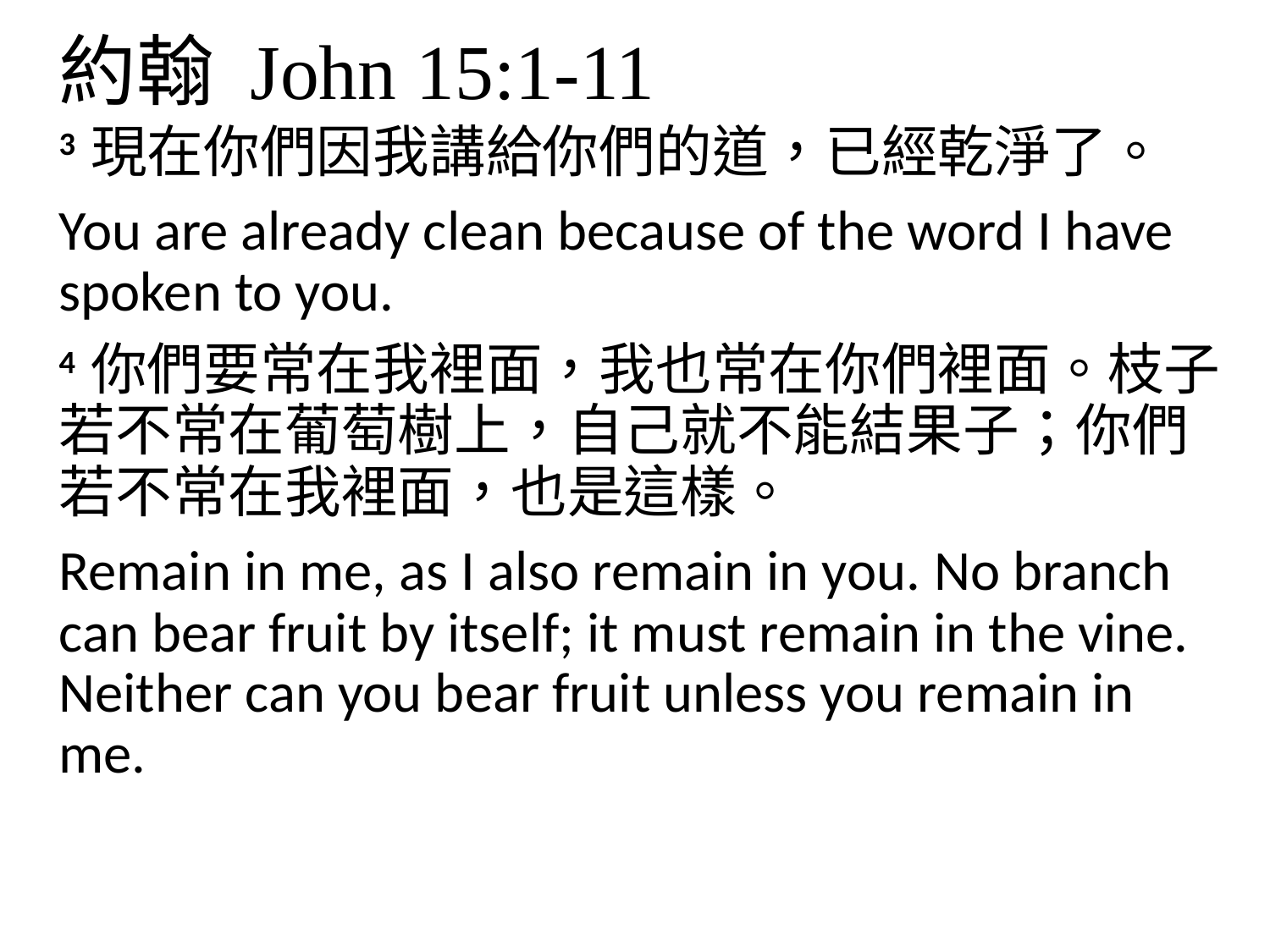

# 約翰 John 15:1-11
3 現在你們因我講給你們的道，已經乾淨了。
You are already clean because of the word I have spoken to you.
4 你們要常在我裡面，我也常在你們裡面。枝子若不常在葡萄樹上，自己就不能結果子；你們若不常在我裡面，也是這樣。
Remain in me, as I also remain in you. No branch can bear fruit by itself; it must remain in the vine. Neither can you bear fruit unless you remain in me.